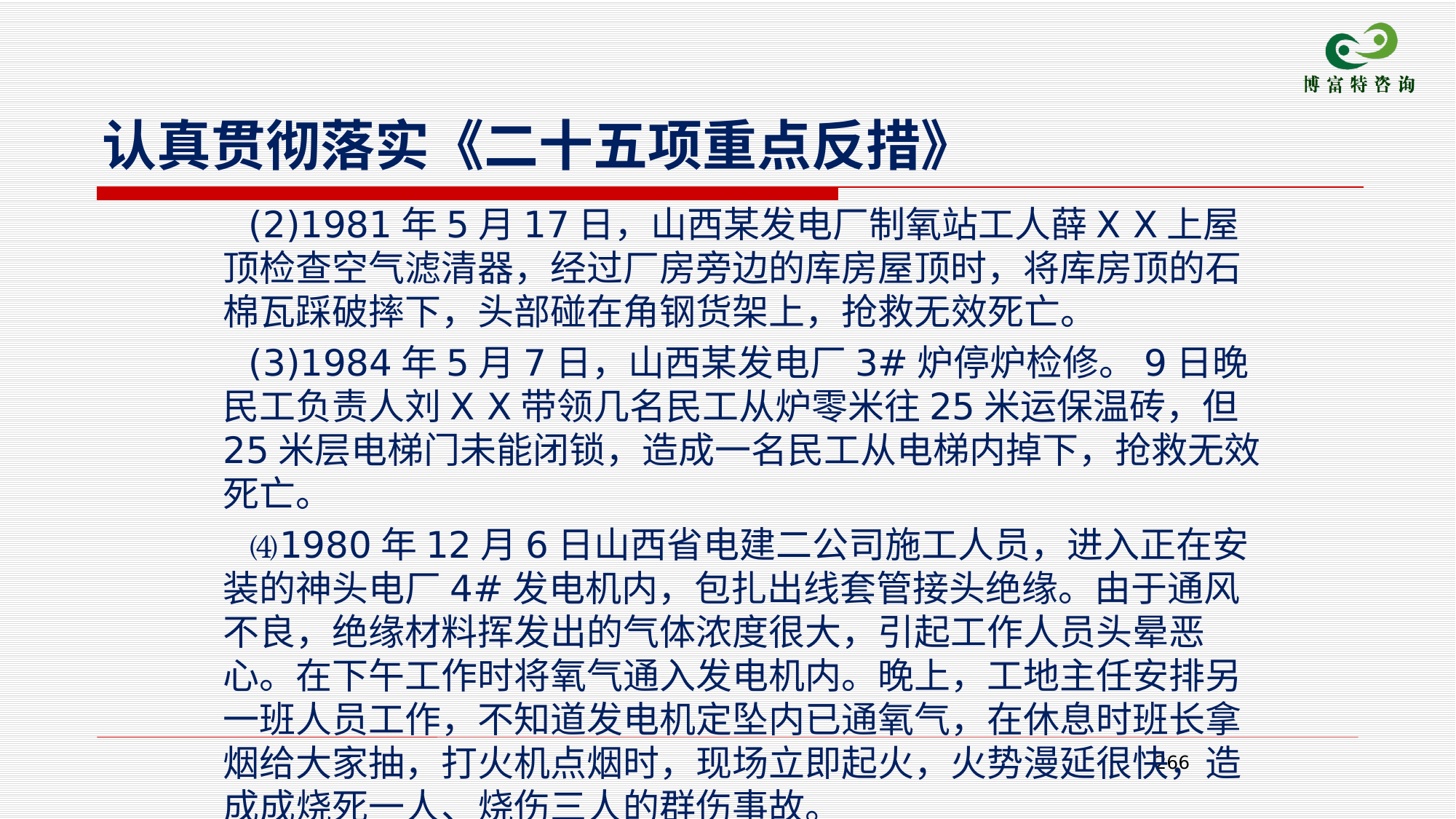

认真贯彻落实《二十五项重点反措》
       (2)1981年5月17日，山西某发电厂制氧站工人薛X X上屋顶检查空气滤清器，经过厂房旁边的库房屋顶时，将库房顶的石棉瓦踩破摔下，头部碰在角钢货架上，抢救无效死亡。
       (3)1984年5月7日，山西某发电厂3#炉停炉检修。9日晚民工负责人刘X X带领几名民工从炉零米往25米运保温砖，但25米层电梯门未能闭锁，造成一名民工从电梯内掉下，抢救无效死亡。
       ⑷1980年12月6日山西省电建二公司施工人员，进入正在安装的神头电厂4#发电机内，包扎出线套管接头绝缘。由于通风不良，绝缘材料挥发出的气体浓度很大，引起工作人员头晕恶心。在下午工作时将氧气通入发电机内。晚上，工地主任安排另一班人员工作，不知道发电机定坠内已通氧气，在休息时班长拿烟给大家抽，打火机点烟时，现场立即起火，火势漫延很快，造成成烧死一人、烧伤三人的群伤事故。

266